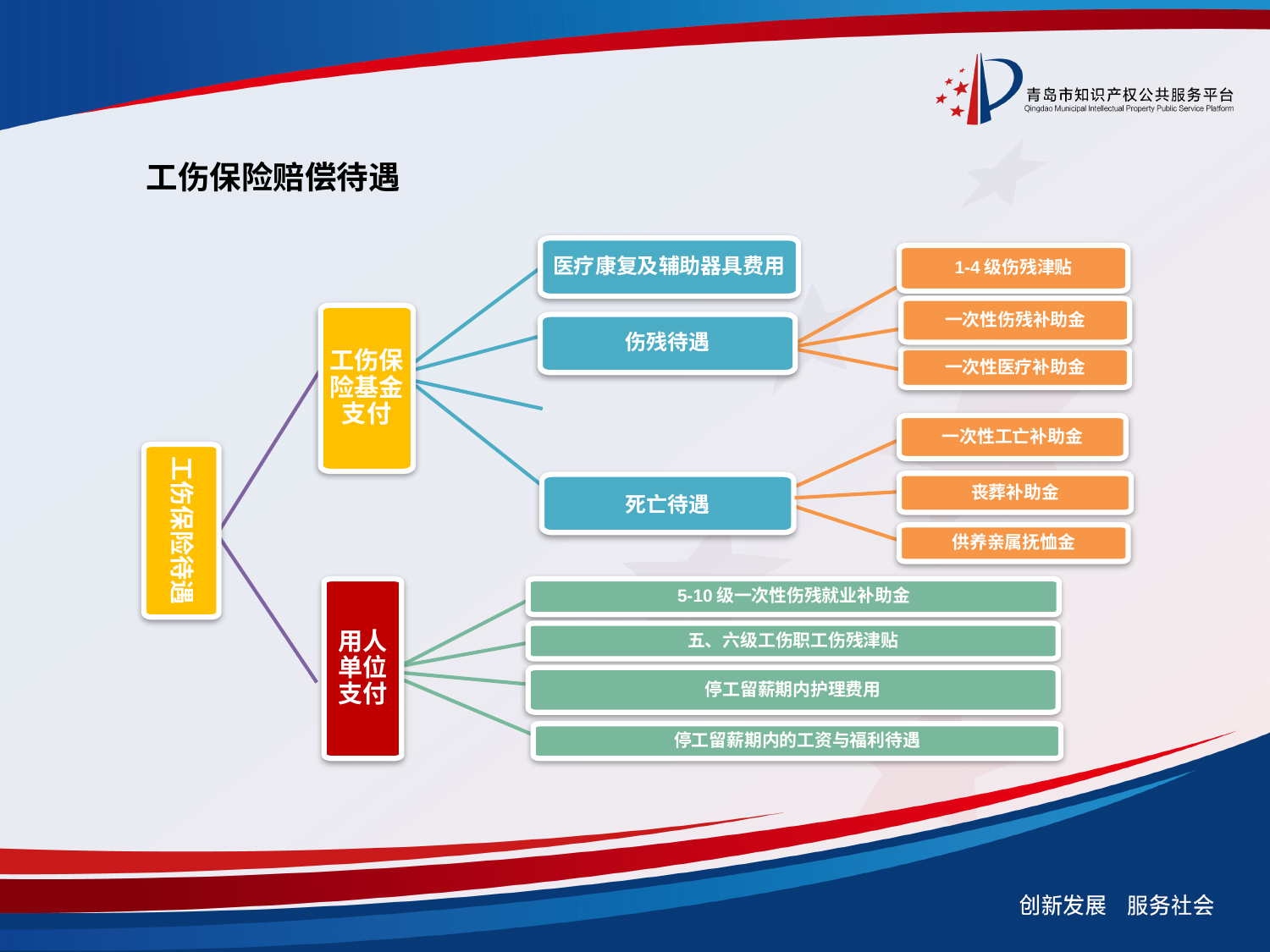

工伤保险赔偿待遇
医疗康复及辅助器具费用
1-4级伤残津贴
一次性伤残补助金
工伤保险基金支付

伤残待遇

一次性医疗补助金

一次性工亡补助金

工伤保险待遇

丧葬补助金
死亡待遇

供养亲属抚恤金
用人单位支付
5-10级一次性伤残就业补助金

五、六级工伤职工伤残津贴

停工留薪期内护理费用

停工留薪期内的工资与福利待遇